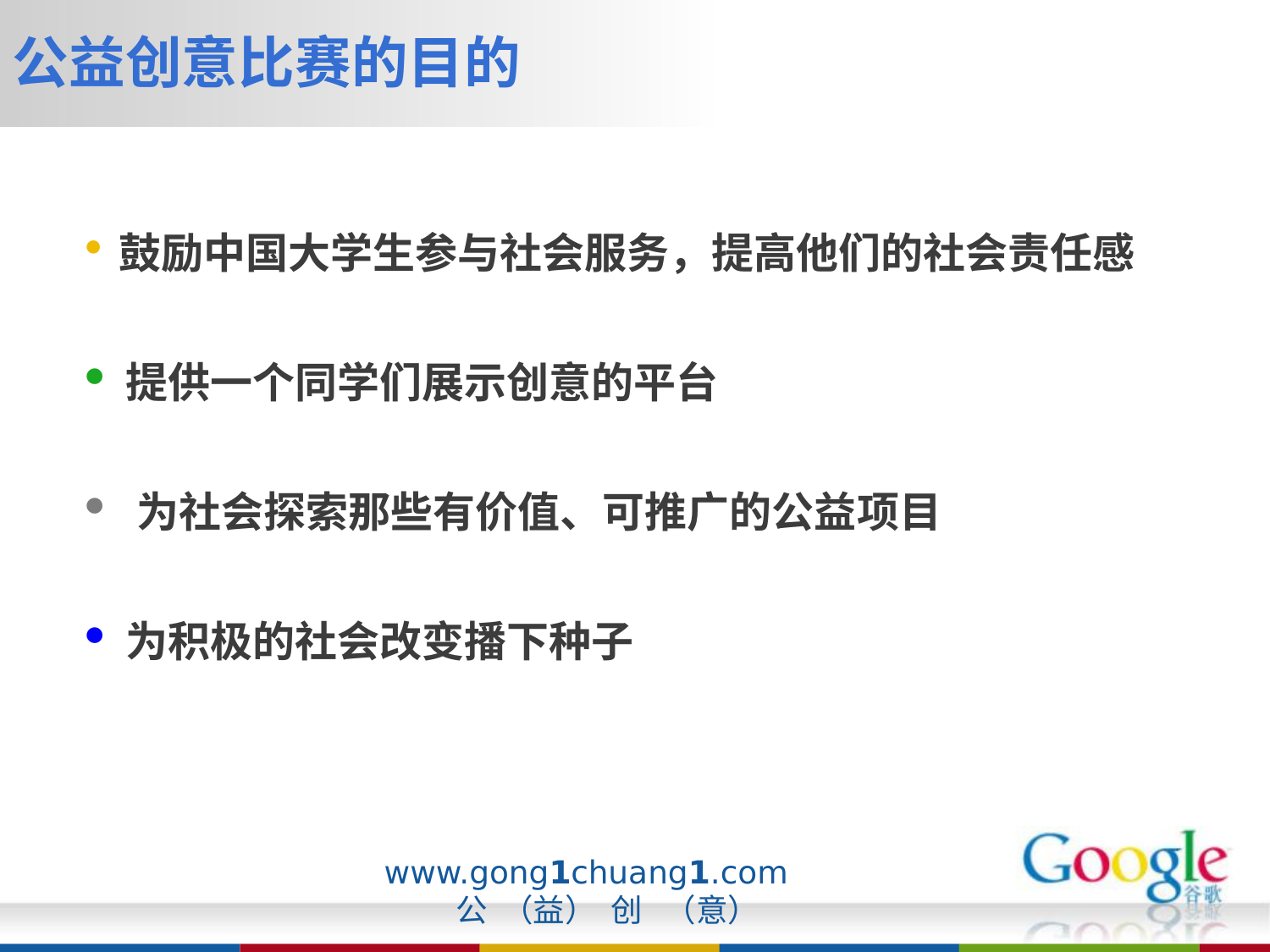

公益创意比赛的目的
 鼓励中国大学生参与社会服务，提高他们的社会责任感

 提供一个同学们展示创意的平台

为社会探索那些有价值、可推广的公益项目

 为积极的社会改变播下种子